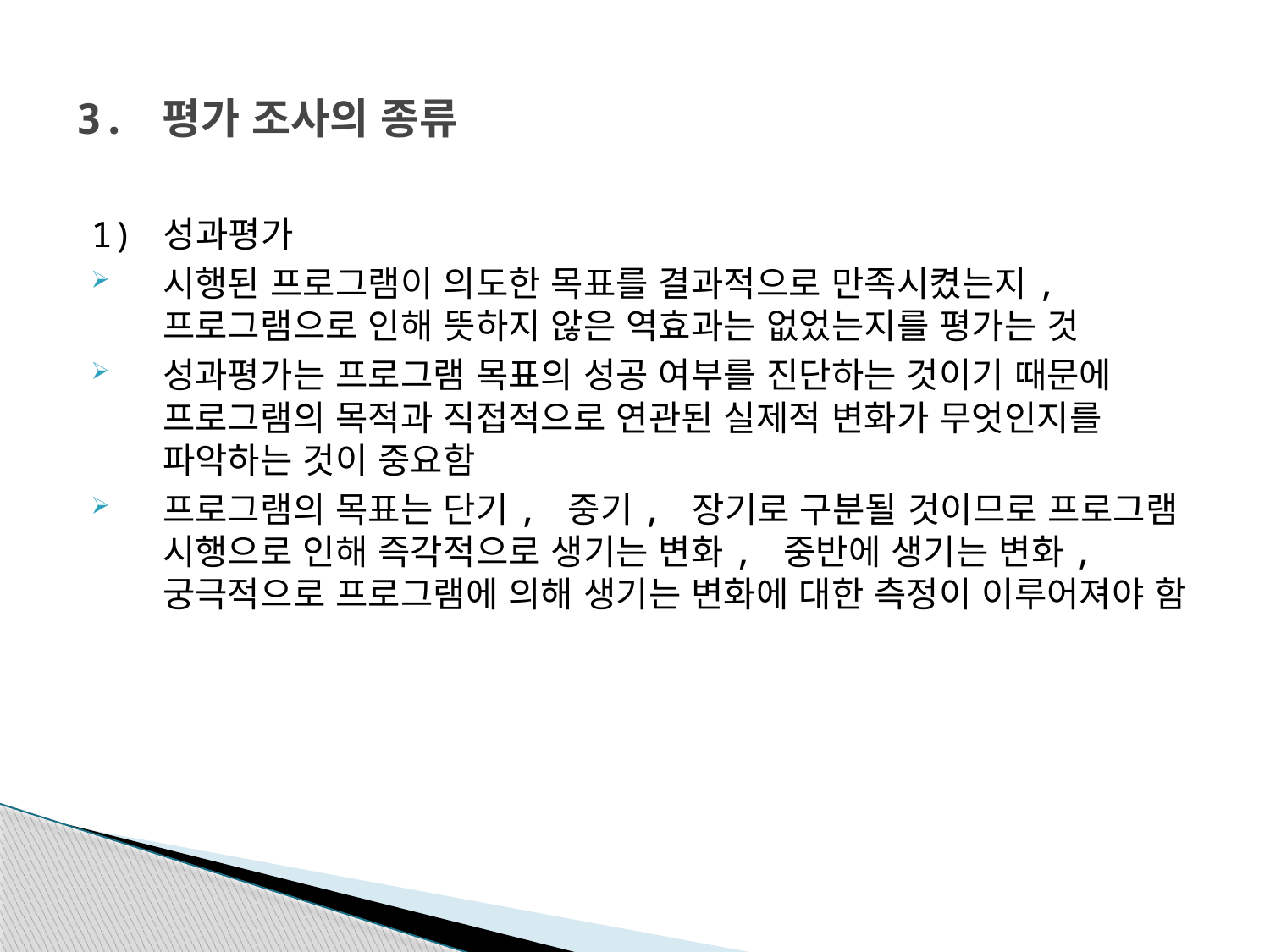

# 3. 평가 조사의 종류
1) 성과평가
시행된 프로그램이 의도한 목표를 결과적으로 만족시켰는지, 프로그램으로 인해 뜻하지 않은 역효과는 없었는지를 평가는 것
성과평가는 프로그램 목표의 성공 여부를 진단하는 것이기 때문에 프로그램의 목적과 직접적으로 연관된 실제적 변화가 무엇인지를 파악하는 것이 중요함
프로그램의 목표는 단기, 중기, 장기로 구분될 것이므로 프로그램 시행으로 인해 즉각적으로 생기는 변화, 중반에 생기는 변화, 궁극적으로 프로그램에 의해 생기는 변화에 대한 측정이 이루어져야 함